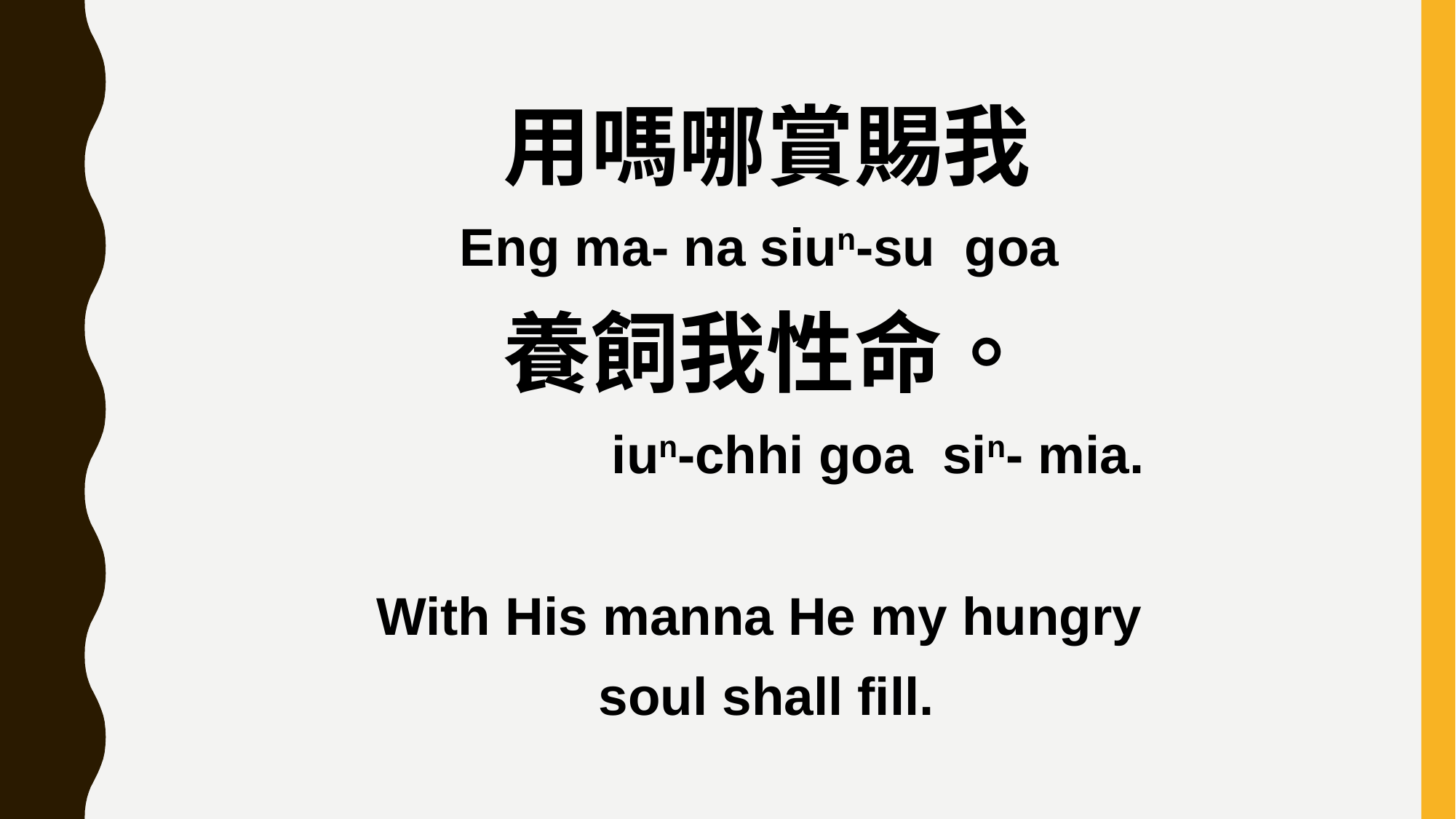

用嗎哪賞賜我
Eng ma- na siun-su  goa
養飼我性命。
                                 iun-chhi goa  sin- mia.

With His manna He my hungry
soul shall fill.